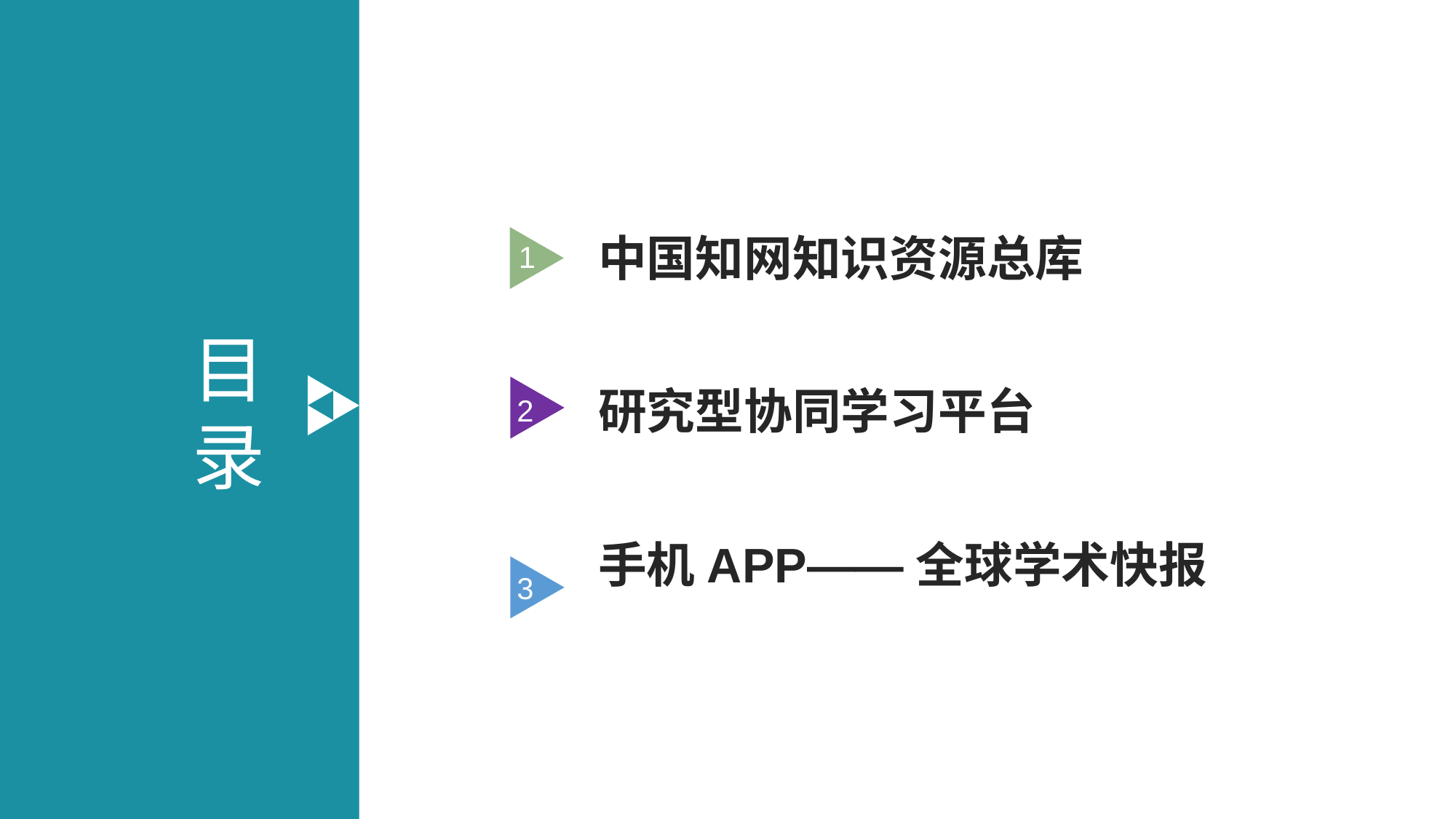

中国知网知识资源总库

1
目录

研究型协同学习平台

2
手机APP——全球学术快报

3